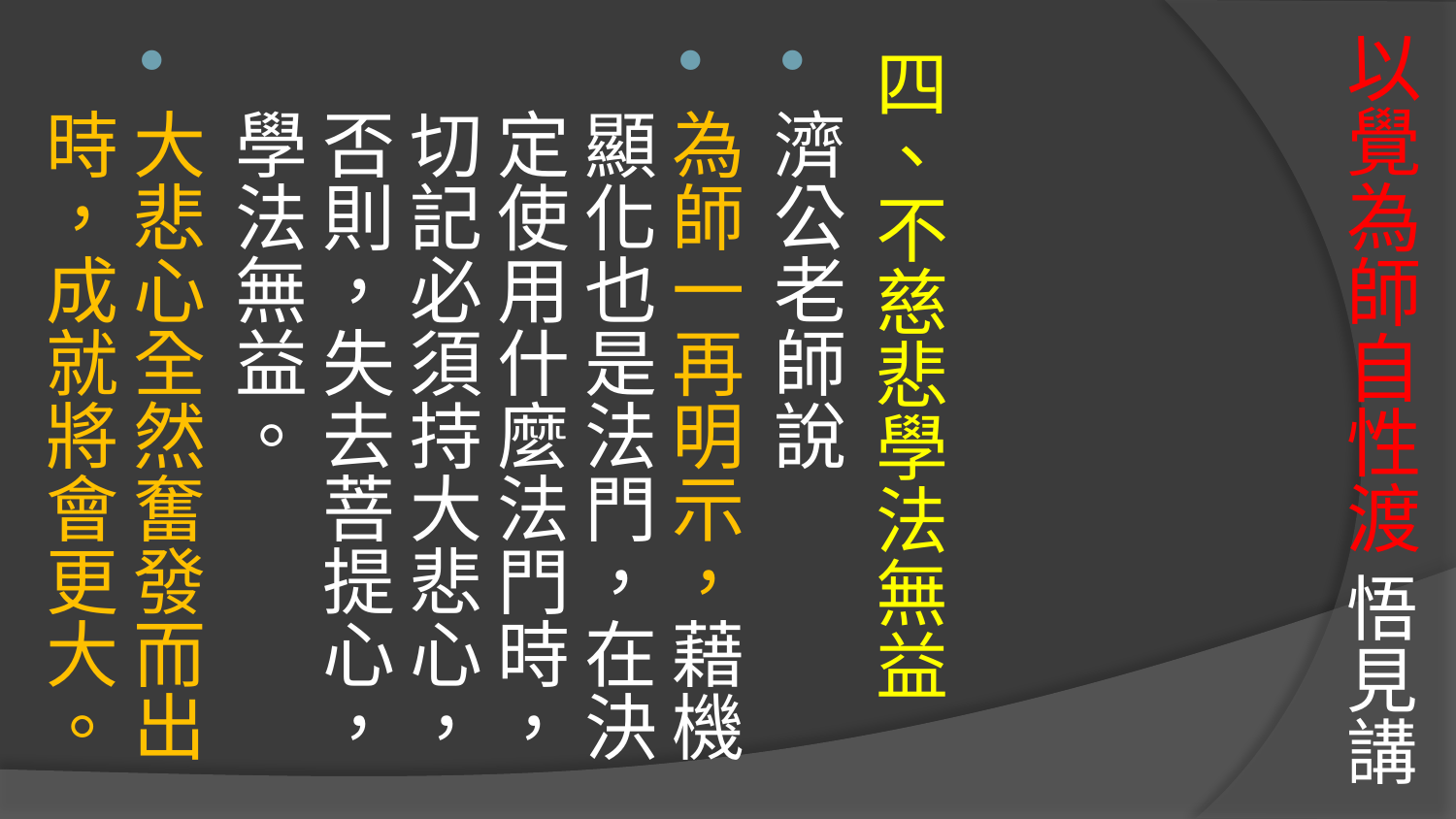

# 以覺為師自性渡 悟見講
四、不慈悲學法無益
濟公老師說
為師一再明示，藉機顯化也是法門，在決定使用什麼法門時，切記必須持大悲心，否則，失去菩提心，學法無益。
大悲心全然奮發而出時，成就將會更大。